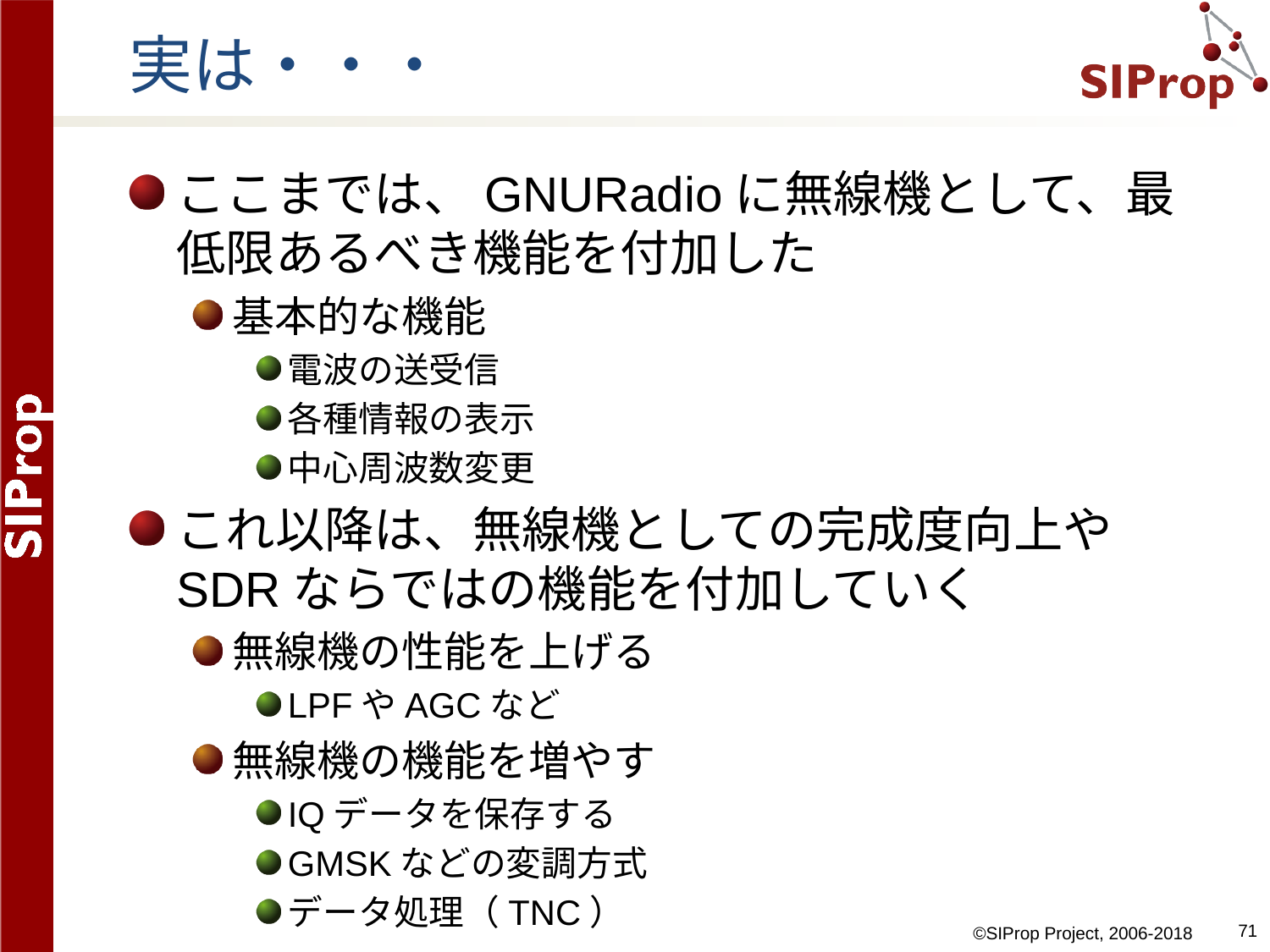

# 実は・・・
ここまでは、GNURadioに無線機として、最低限あるべき機能を付加した
基本的な機能
電波の送受信
各種情報の表示
中心周波数変更
これ以降は、無線機としての完成度向上やSDRならではの機能を付加していく
無線機の性能を上げる
LPFやAGCなど
無線機の機能を増やす
IQデータを保存する
GMSKなどの変調方式
データ処理（TNC）